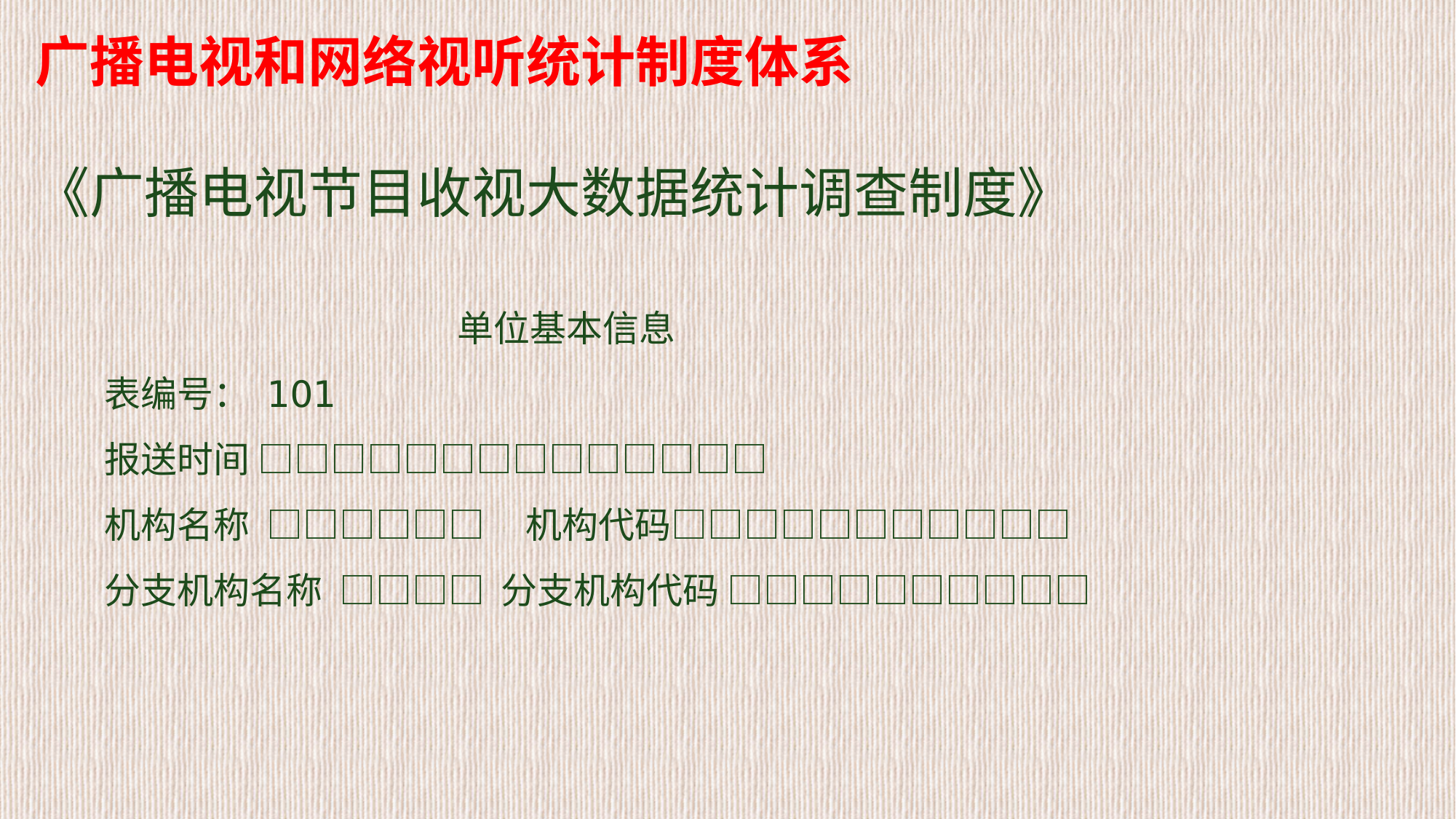

# 广播电视和网络视听统计制度体系 《广播电视节目收视大数据统计调查制度》
                                          单位基本信息
表编号： 101
报送时间 □□□□□□□□□□□□□□
机构名称  □□□□□□     机构代码□□□□□□□□□□□
分支机构名称  □□□□  分支机构代码 □□□□□□□□□□